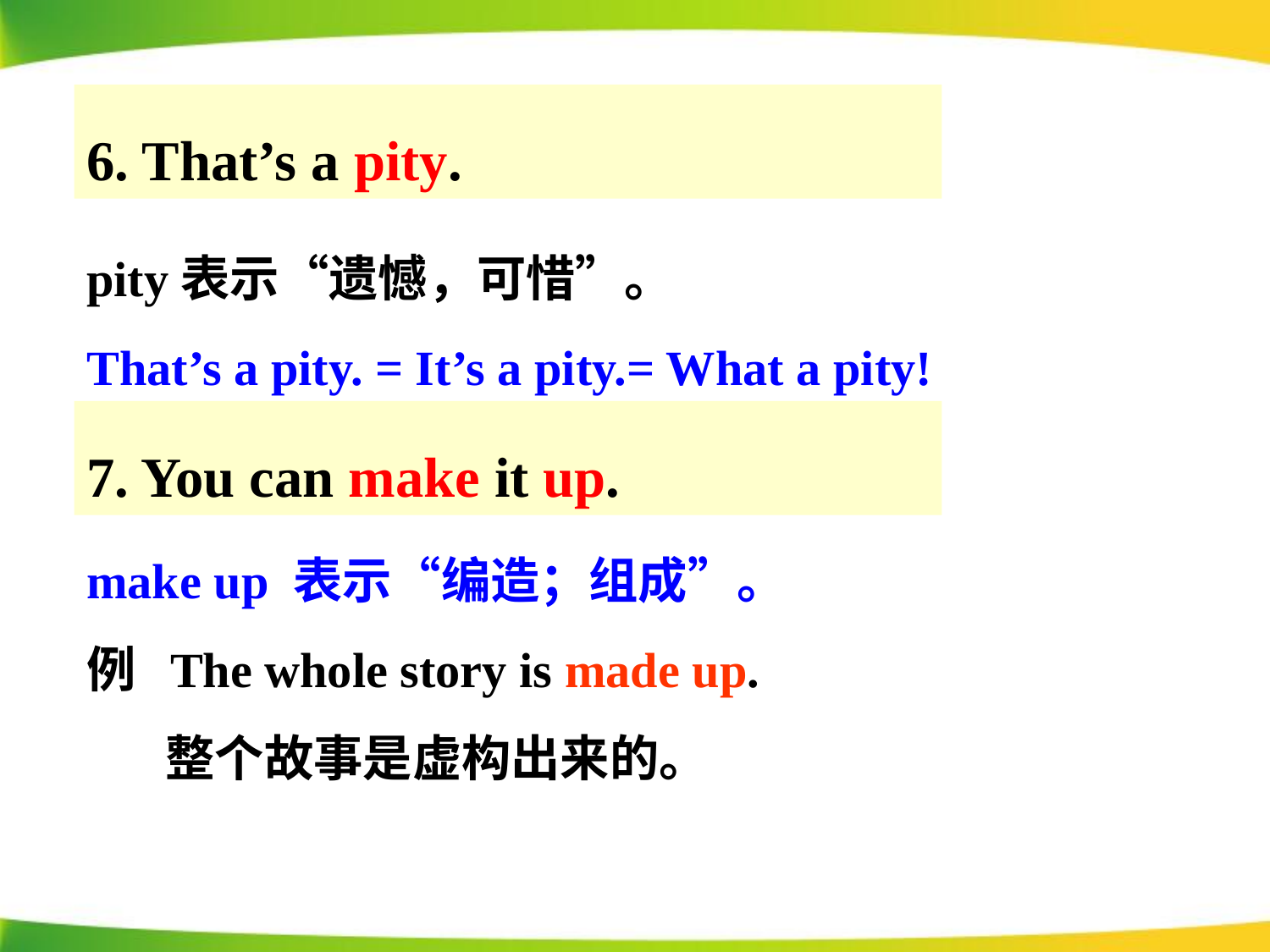

6. That’s a pity.
pity表示“遗憾，可惜”。
That’s a pity. = It’s a pity.= What a pity!
7. You can make it up.
make up 表示“编造；组成”。
例  The whole story is made up.
      整个故事是虚构出来的。